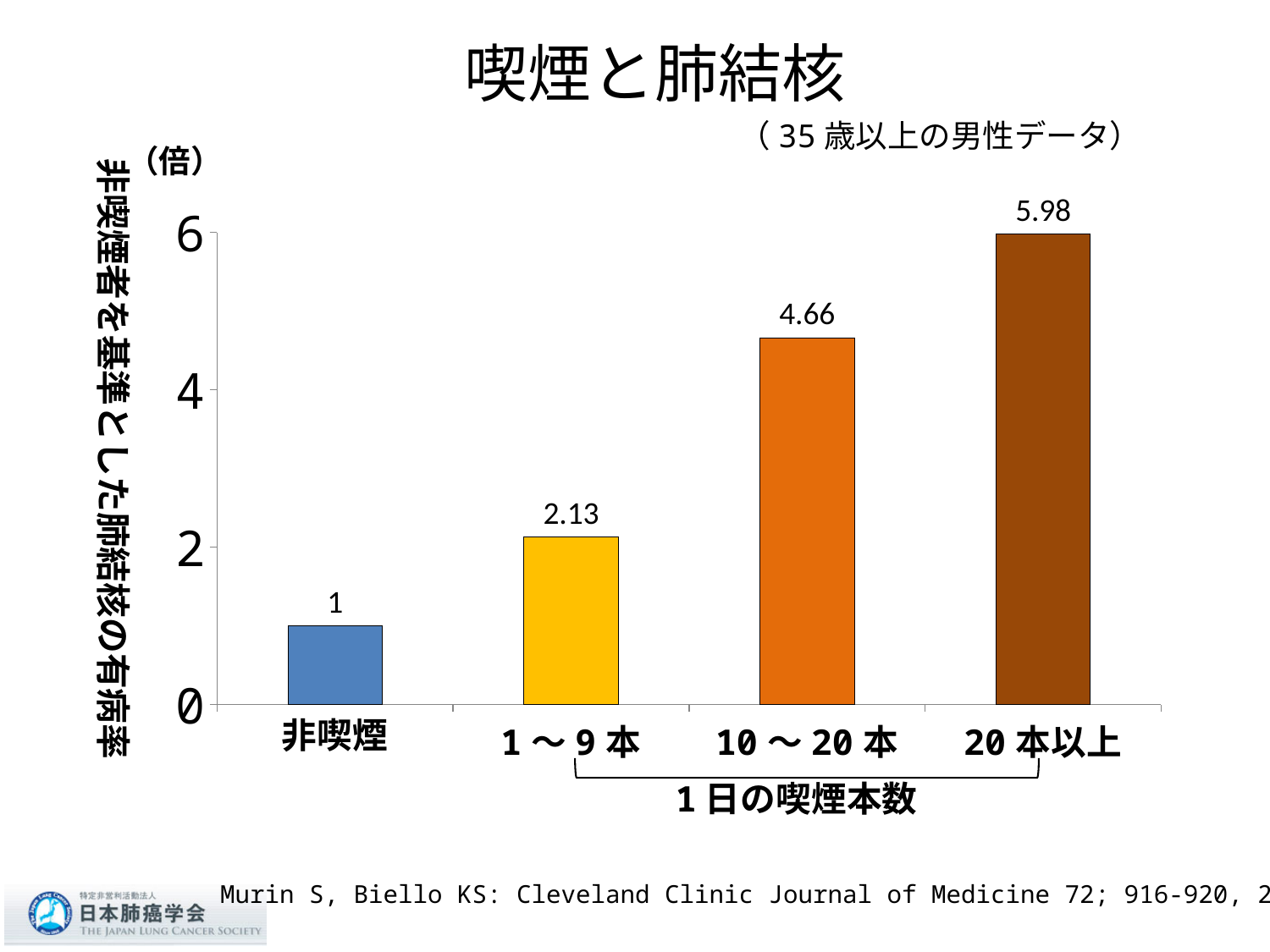

# 喫煙と肺結核
（35歳以上の男性データ）
（倍）
非喫煙者を基準とした肺結核の有病率

### Chart

| Category | 系列 1 |
|---|---|
| 非喫煙 | 1.0 |
| 1～9本 | 2.13 |
| 10～20本 | 4.6599999999999975 |
| 20本以上 | 5.98 |
1日の喫煙本数
Murin S, Biello KS: Cleveland Clinic Journal of Medicine 72; 916-920, 2005.